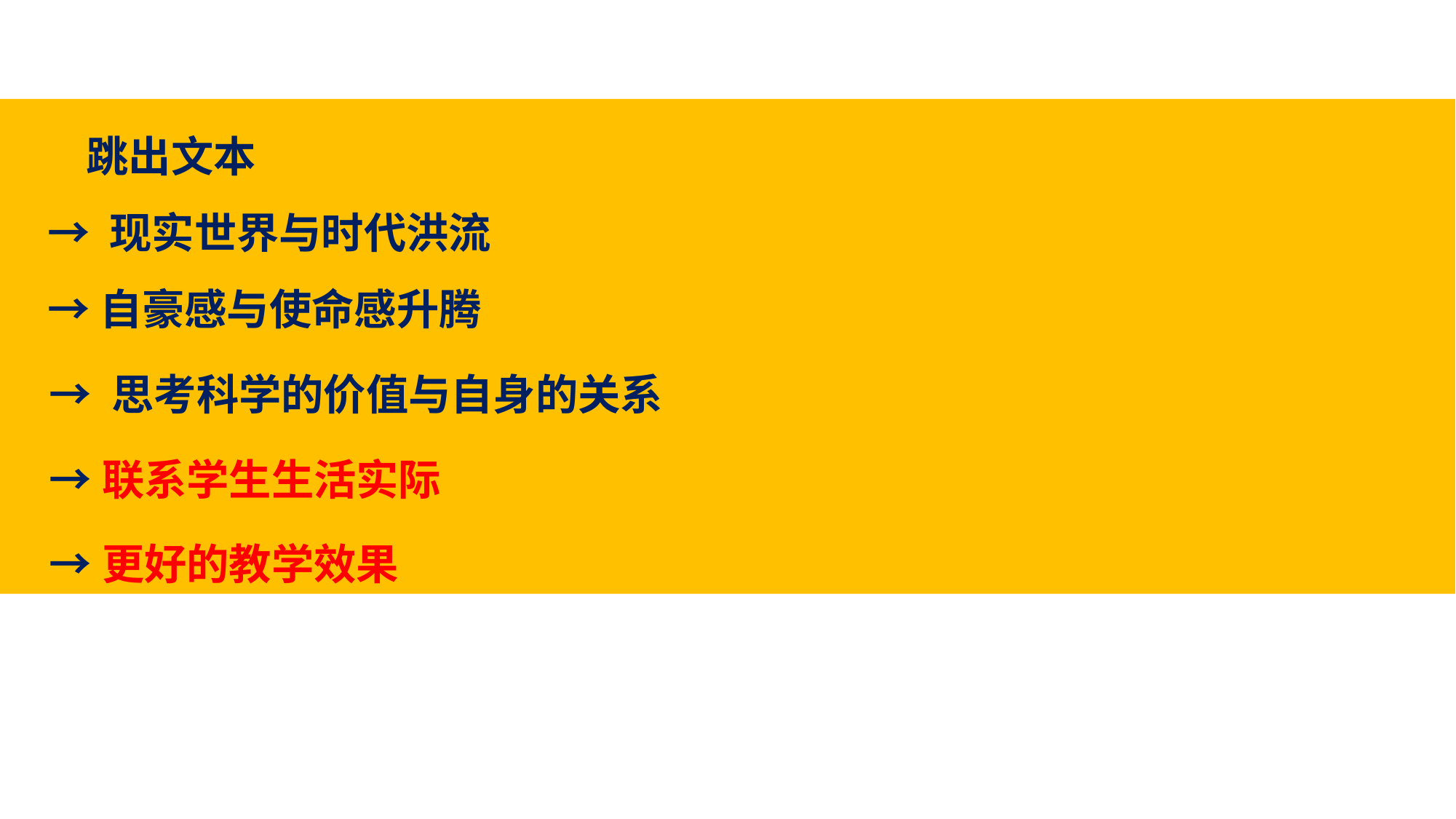

跳出文本
→ 现实世界与时代洪流
→自豪感与使命感升腾
    → 思考科学的价值与自身的关系
    →联系学生生活实际
    →更好的教学效果